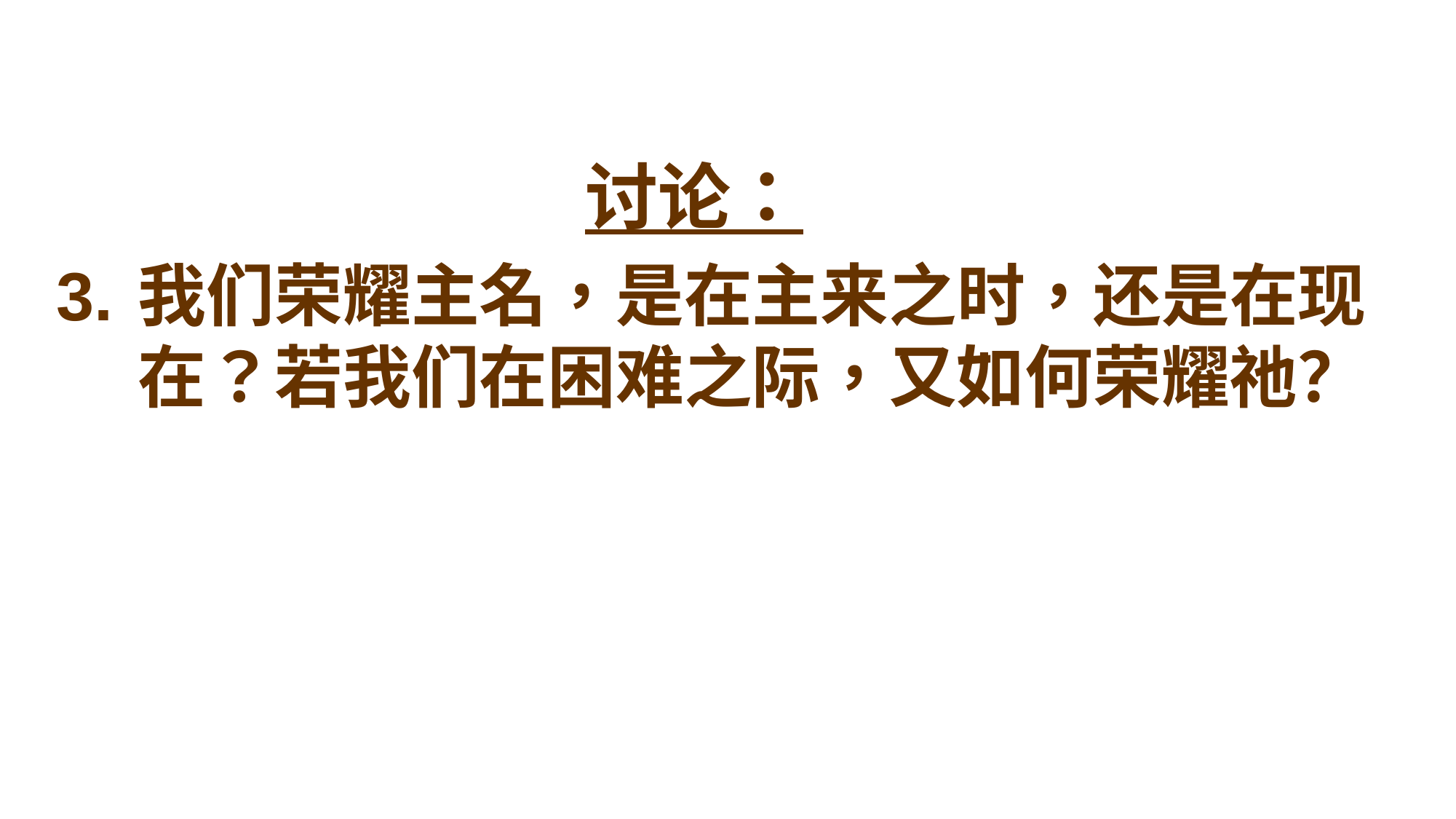

讨论：
3.	我们荣耀主名，是在主来之时，还是在现在？若我们在困难之际，又如何荣耀祂？